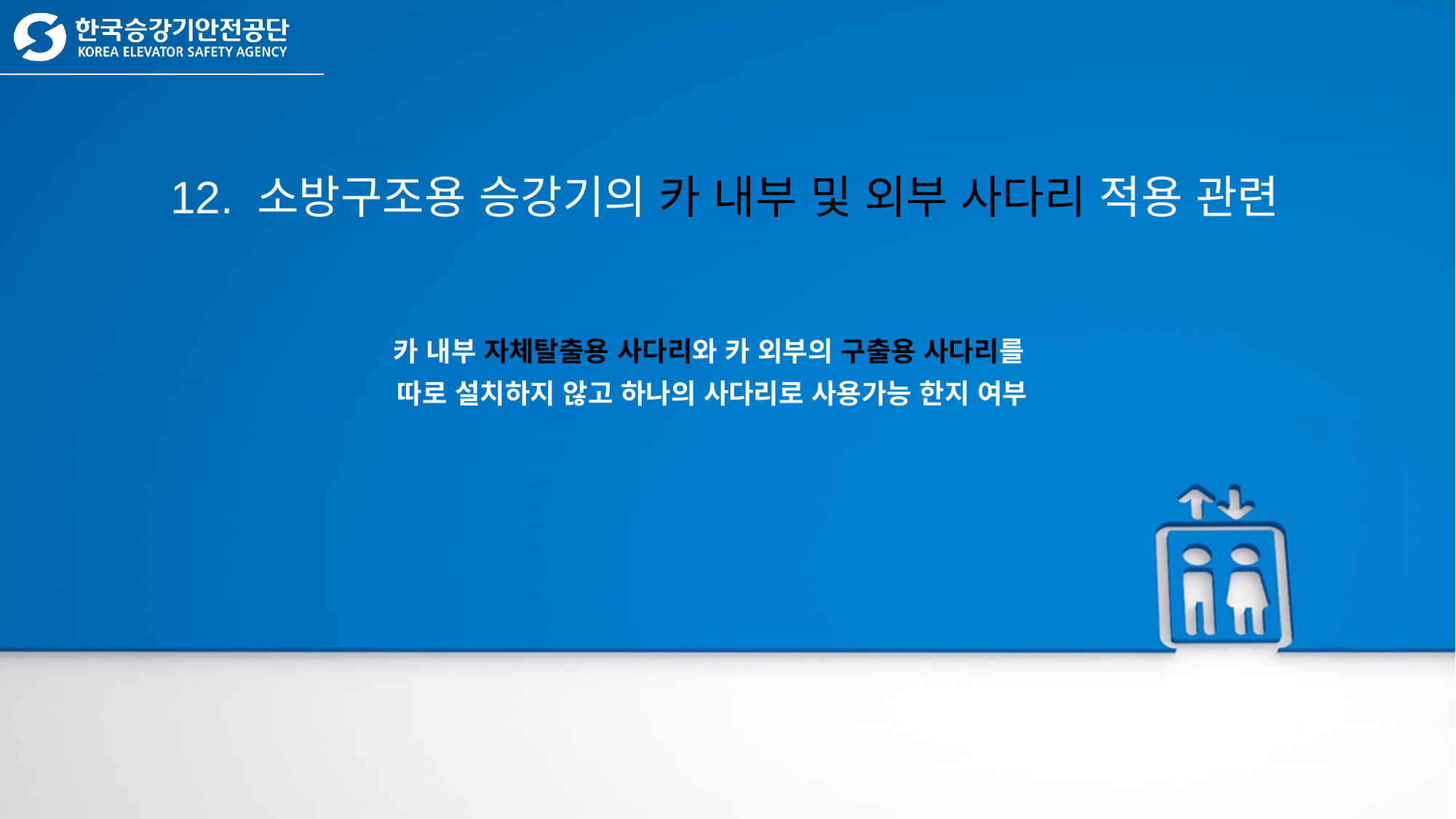

12. 소방구조용 승강기의 카 내부 및 외부 사다리 적용 관련
카 내부 자체탈출용 사다리와 카 외부의 구출용 사다리를
따로 설치하지 않고 하나의 사다리로 사용가능 한지 여부